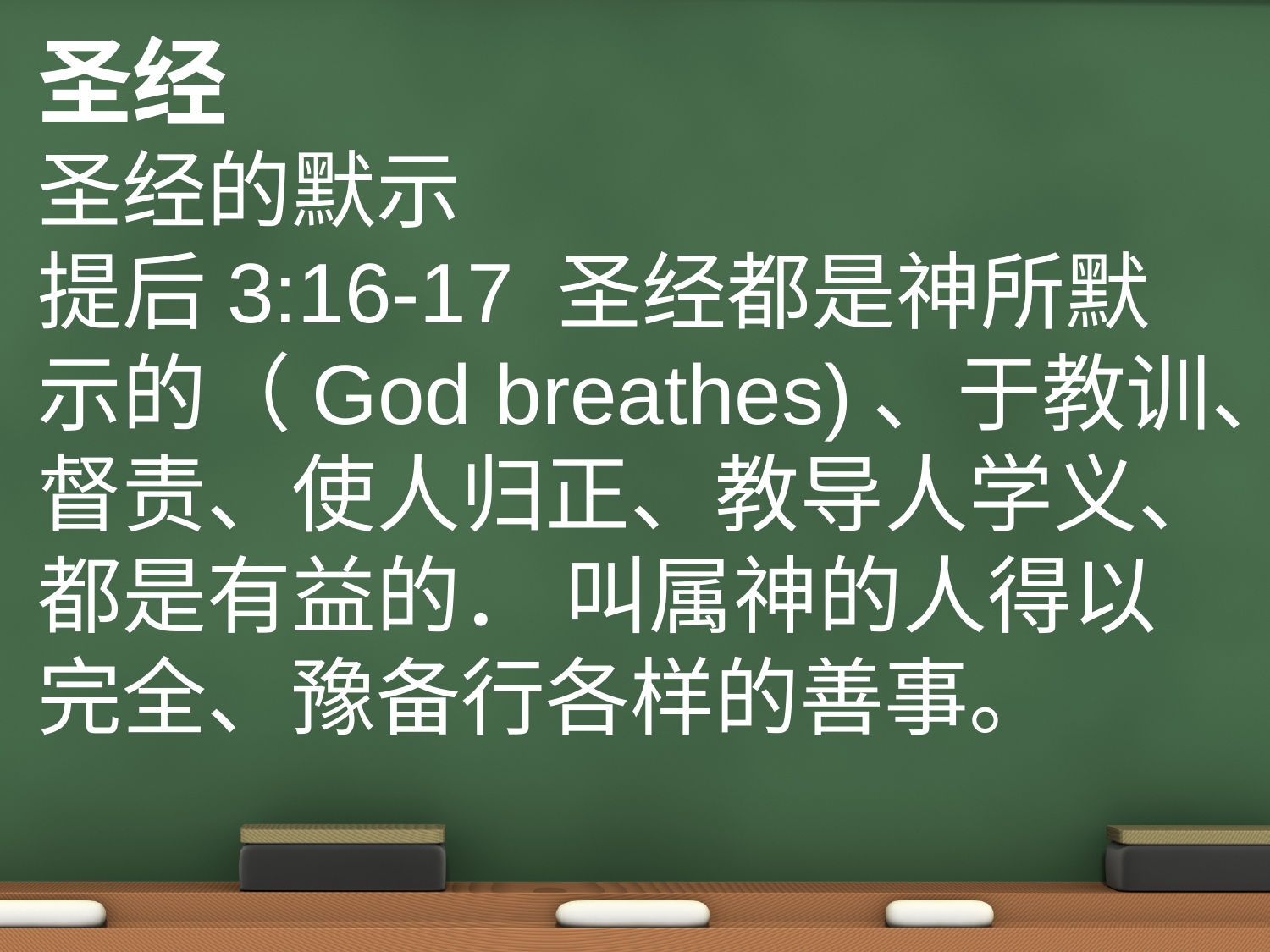

圣经
圣经的默示
提后3:16-17 圣经都是神所默示的（God breathes)、于教训、督责、使人归正、教导人学义、都是有益的． 叫属神的人得以完全、豫备行各样的善事。